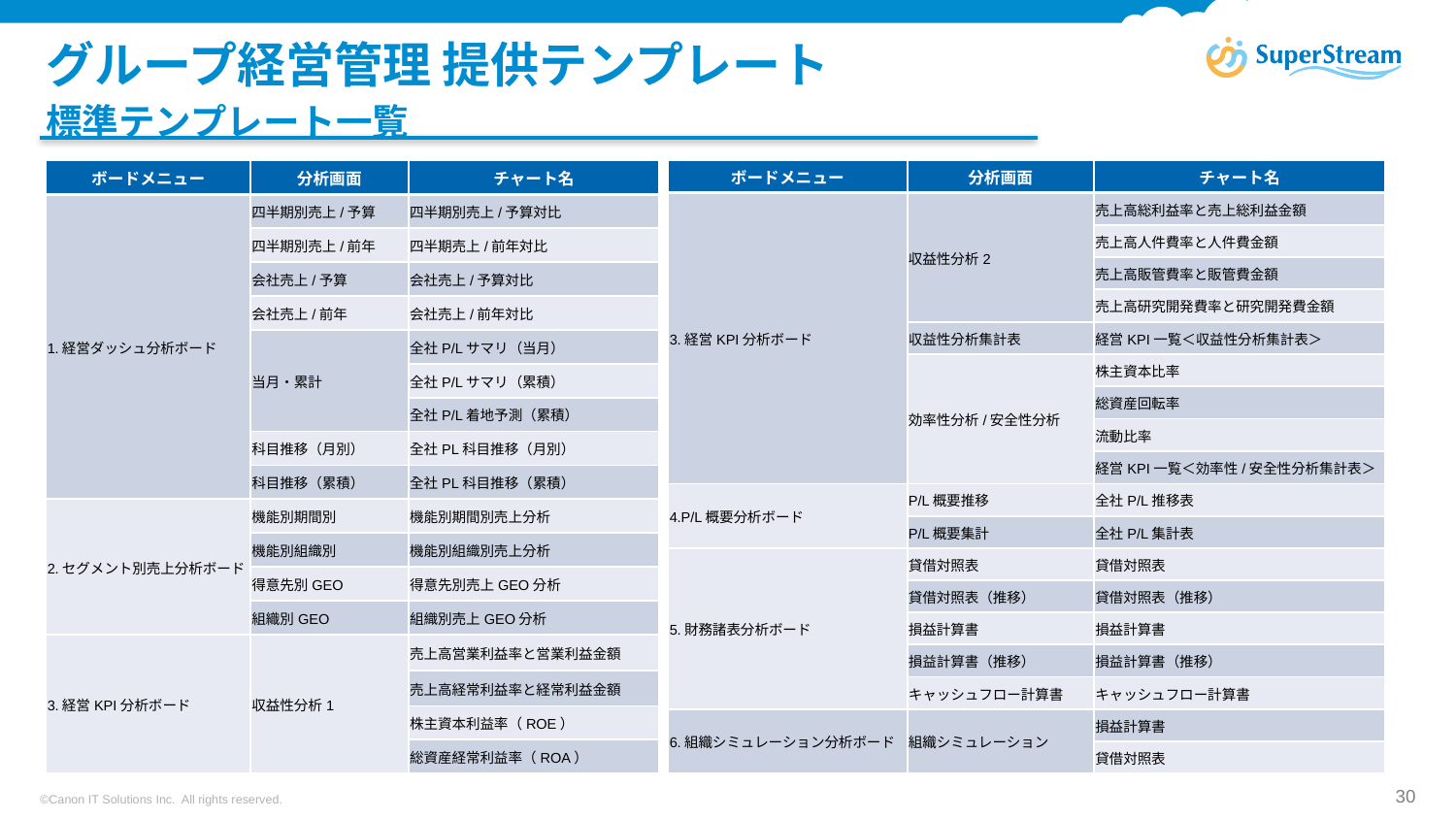

# グループ経営管理 提供テンプレート
標準テンプレート一覧

| ボードメニュー | 分析画面 | チャート名 |
| --- | --- | --- |
| 1.経営ダッシュ分析ボード | 四半期別売上/予算 | 四半期別売上/予算対比 |
|  | 四半期別売上/前年 | 四半期売上/前年対比 |
|  | 会社売上/予算 | 会社売上/予算対比 |
|  | 会社売上/前年 | 会社売上/前年対比 |
|  | 当月・累計 | 全社P/Lサマリ（当月） |
|  |  | 全社P/Lサマリ（累積） |
|  |  | 全社P/L着地予測（累積） |
|  | 科目推移（月別） | 全社PL科目推移（月別） |
|  | 科目推移（累積） | 全社PL科目推移（累積） |
| 2.セグメント別売上分析ボード | 機能別期間別 | 機能別期間別売上分析 |
|  | 機能別組織別 | 機能別組織別売上分析 |
|  | 得意先別GEO | 得意先別売上GEO分析 |
|  | 組織別GEO | 組織別売上GEO分析 |
| 3.経営KPI分析ボード | 収益性分析1 | 売上高営業利益率と営業利益金額 |
|  |  | 売上高経常利益率と経常利益金額 |
|  |  | 株主資本利益率（ROE） |
|  |  | 総資産経常利益率（ROA） |
| ボードメニュー | 分析画面 | チャート名 |
| --- | --- | --- |
| 3.経営KPI分析ボード | 収益性分析2 | 売上高総利益率と売上総利益金額 |
|  |  | 売上高人件費率と人件費金額 |
|  |  | 売上高販管費率と販管費金額 |
|  |  | 売上高研究開発費率と研究開発費金額 |
|  | 収益性分析集計表 | 経営KPI一覧＜収益性分析集計表＞ |
|  | 効率性分析/安全性分析 | 株主資本比率 |
|  |  | 総資産回転率 |
|  |  | 流動比率 |
|  |  | 経営KPI一覧＜効率性/安全性分析集計表＞ |
| 4.P/L概要分析ボード | P/L概要推移 | 全社P/L推移表 |
|  | P/L概要集計 | 全社P/L集計表 |
| 5.財務諸表分析ボード | 貸借対照表 | 貸借対照表 |
|  | 貸借対照表（推移） | 貸借対照表（推移） |
|  | 損益計算書 | 損益計算書 |
|  | 損益計算書（推移） | 損益計算書（推移） |
|  | キャッシュフロー計算書 | キャッシュフロー計算書 |
| 6.組織シミュレーション分析ボード | 組織シミュレーション | 損益計算書 |
|  |  | 貸借対照表 |
©Canon IT Solutions Inc.  All rights reserved.
30